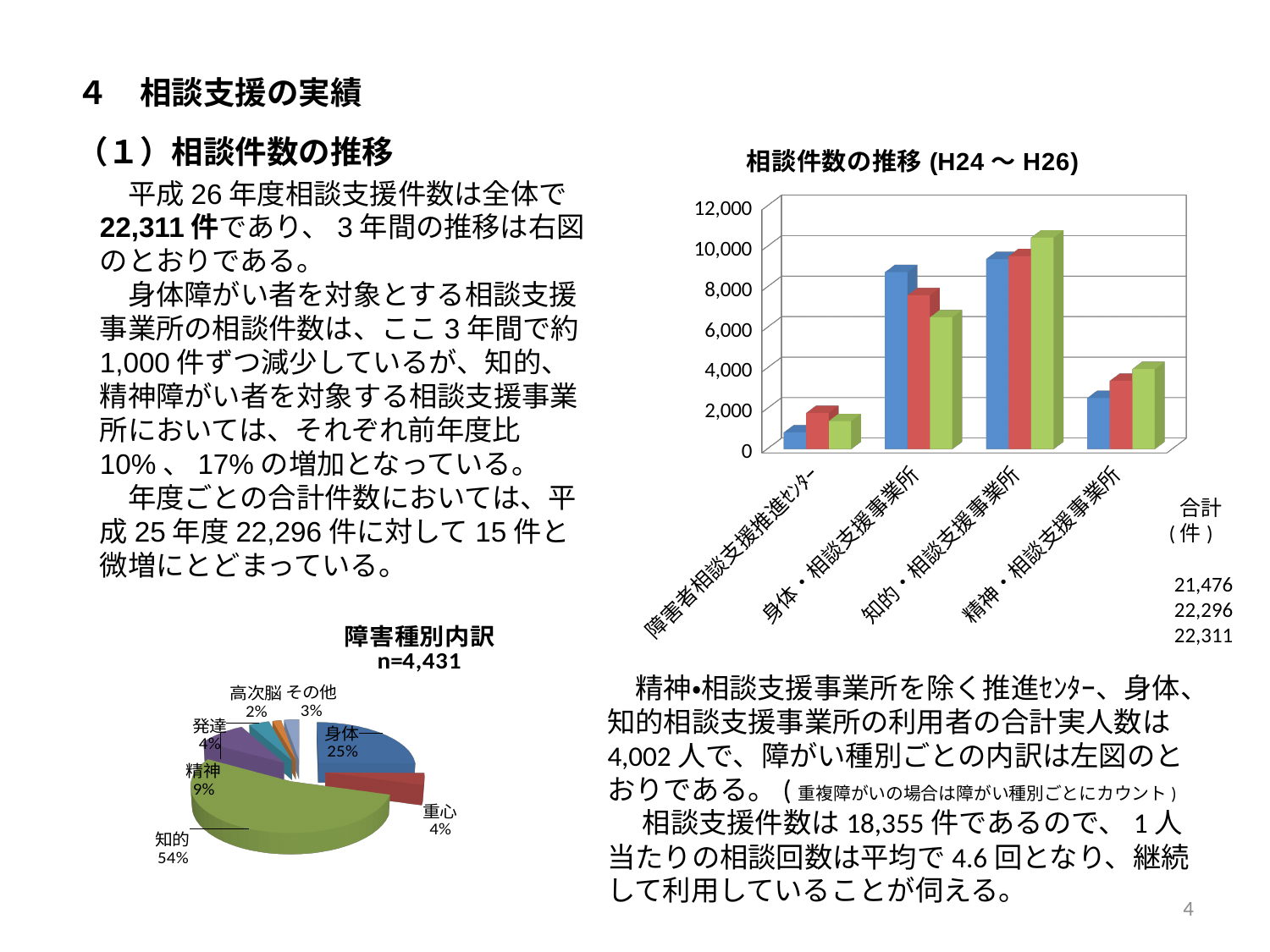

# ４　相談支援の実績

[unsupported chart]

（１）相談件数の推移

　平成26年度相談支援件数は全体で22,311件であり、3年間の推移は右図のとおりである。
　身体障がい者を対象とする相談支援事業所の相談件数は、ここ3年間で約1,000件ずつ減少しているが、知的、精神障がい者を対象する相談支援事業所においては、それぞれ前年度比10%、17%の増加となっている。
　年度ごとの合計件数においては、平成25年度22,296件に対して15件と微増にとどまっている。
合計(件)

21,476
22,296
22,311

[unsupported chart]

　精神・相談支援事業所を除く推進ｾﾝﾀｰ、身体、知的相談支援事業所の利用者の合計実人数は4,002人で、障がい種別ごとの内訳は左図のとおりである。(重複障がいの場合は障がい種別ごとにカウント)
　　相談支援件数は18,355件であるので、1人当たりの相談回数は平均で4.6回となり、継続して利用していることが伺える。
4